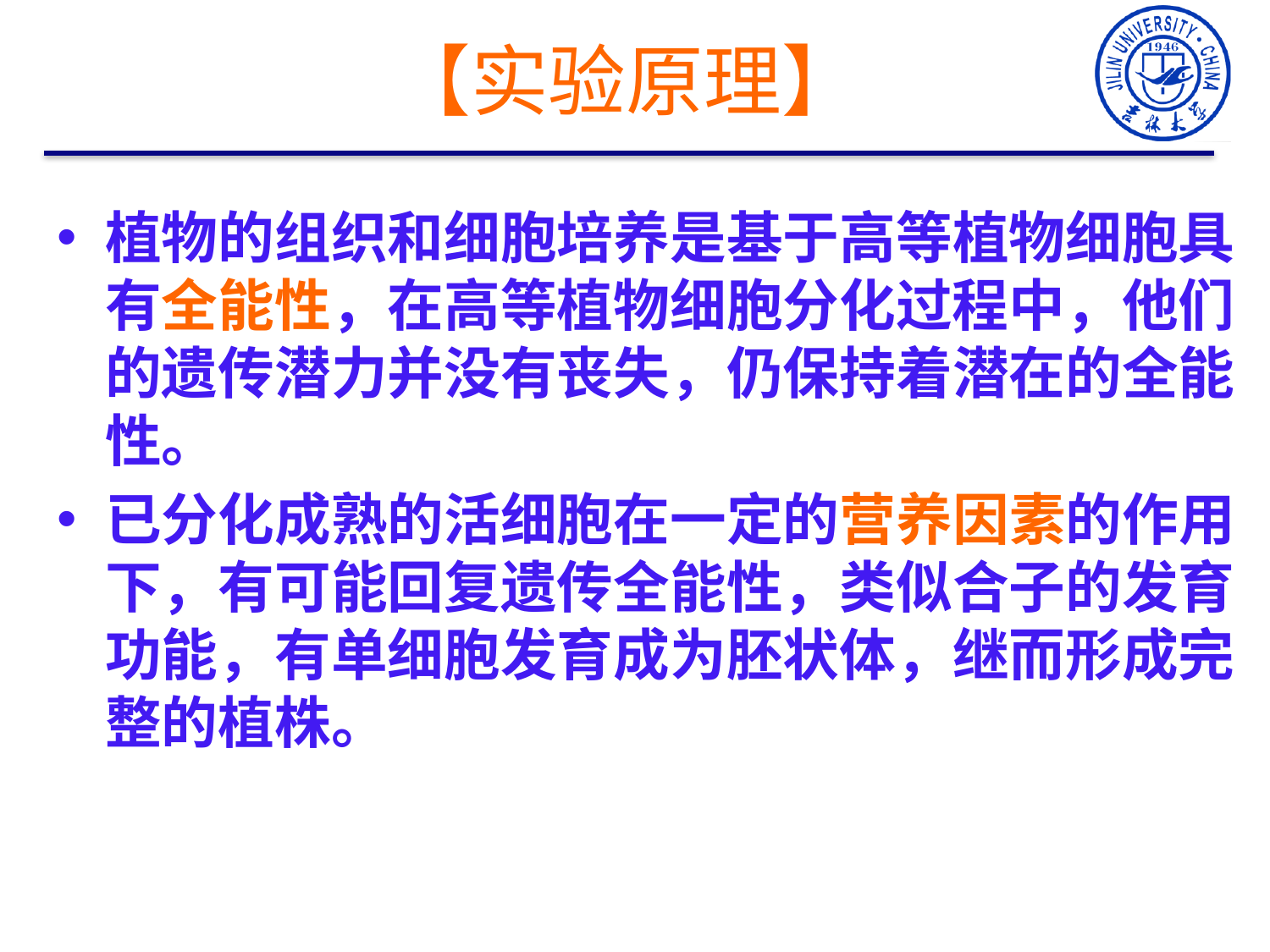

【实验原理】
植物的组织和细胞培养是基于高等植物细胞具有全能性，在高等植物细胞分化过程中，他们的遗传潜力并没有丧失，仍保持着潜在的全能性。
已分化成熟的活细胞在一定的营养因素的作用下，有可能回复遗传全能性，类似合子的发育功能，有单细胞发育成为胚状体，继而形成完整的植株。